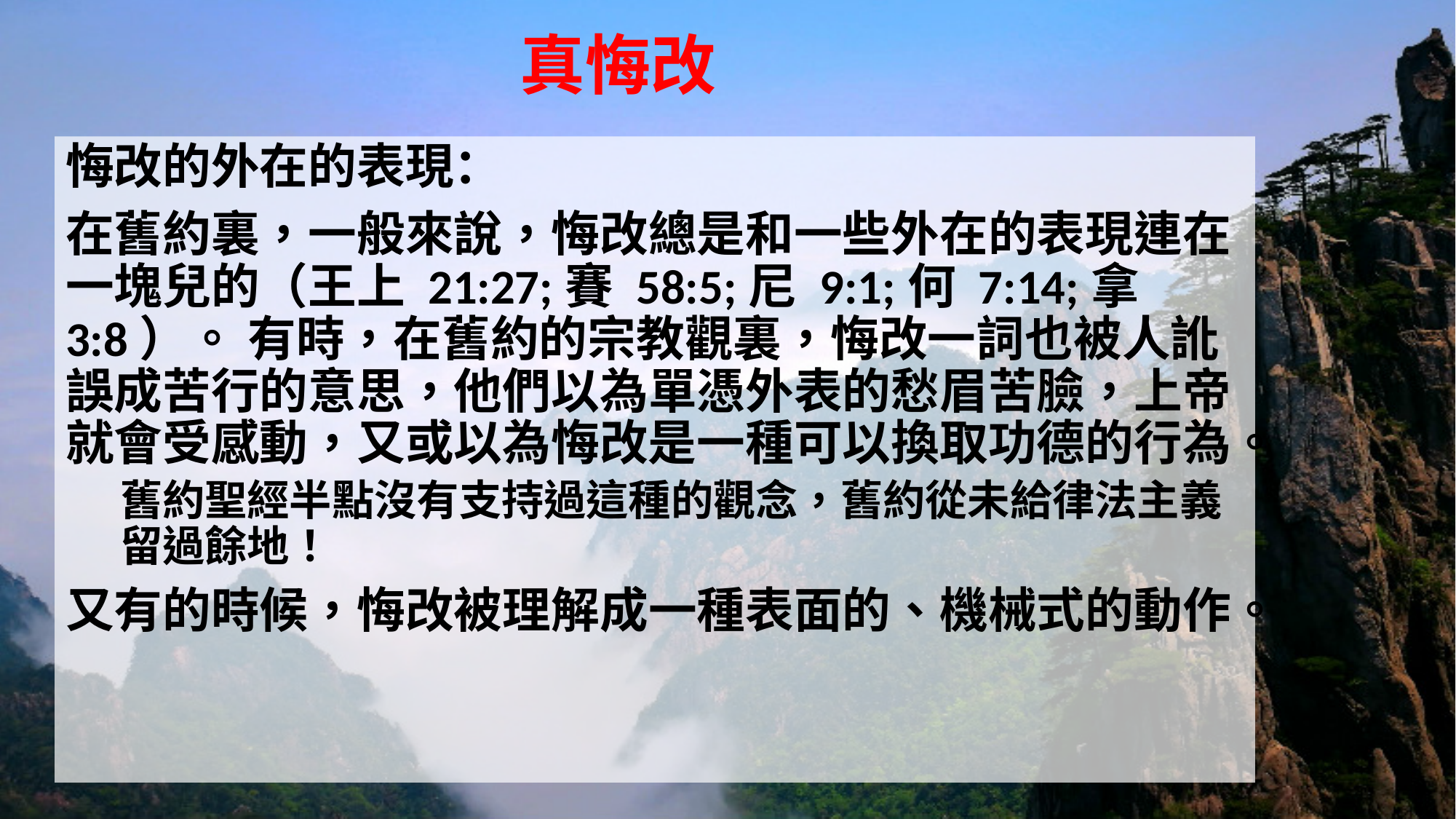

# 真悔改
悔改的外在的表現：
在舊約裏，一般來說，悔改總是和一些外在的表現連在一塊兒的（王上 21:27;賽 58:5;尼 9:1;何 7:14;拿 3:8）。 有時，在舊約的宗教觀裏，悔改一詞也被人訛誤成苦行的意思，他們以為單憑外表的愁眉苦臉，上帝就會受感動，又或以為悔改是一種可以換取功德的行為。
舊約聖經半點沒有支持過這種的觀念，舊約從未給律法主義留過餘地！
又有的時候，悔改被理解成一種表面的、機械式的動作。